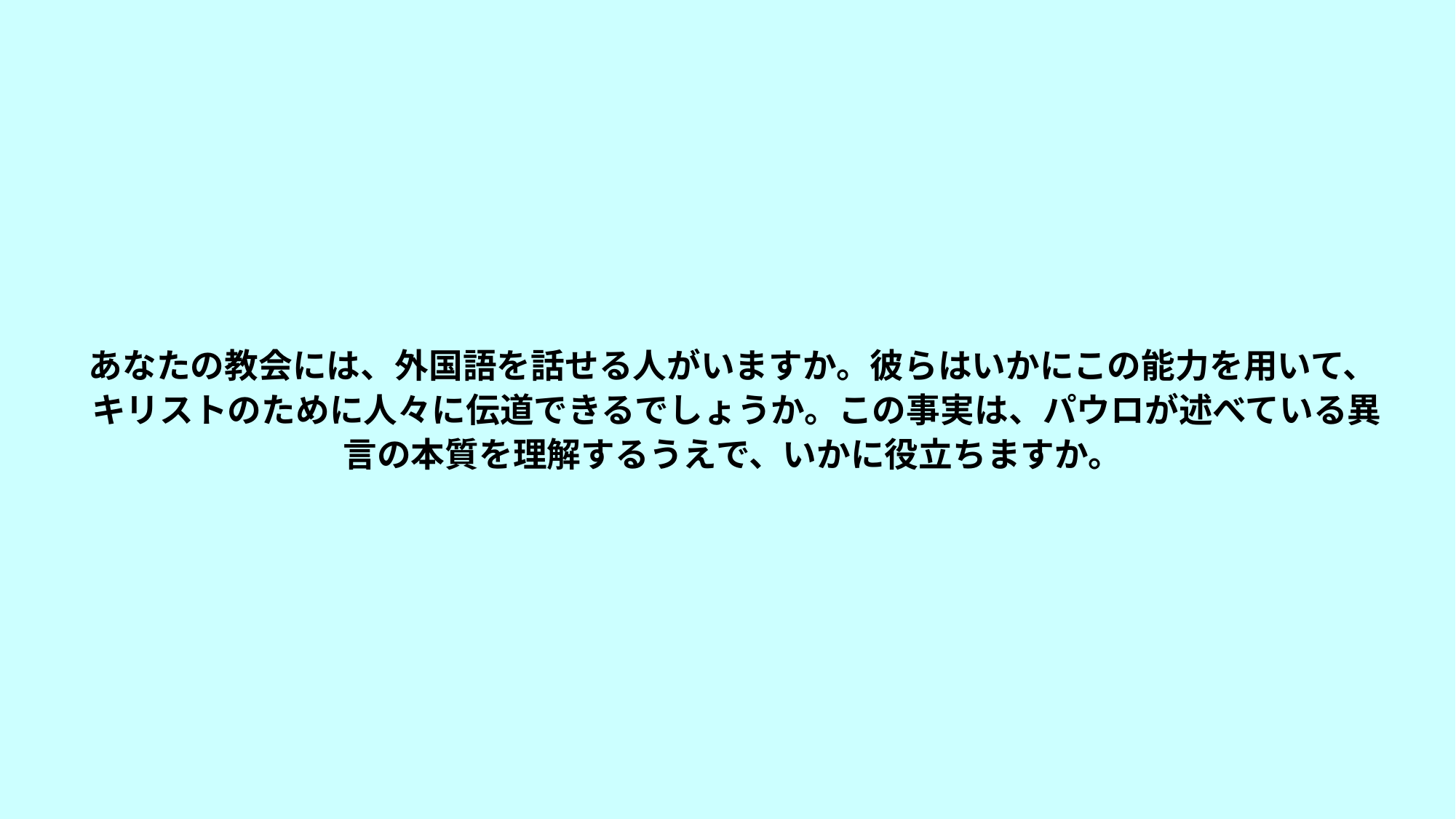

# あなたの教会には、外国語を話せる人がいますか。彼らはいかにこの能力を用いて、 キリストのために人々に伝道できるでしょうか。この事実は、パウロが述べている異 言の本質を理解するうえで、いかに役立ちますか。